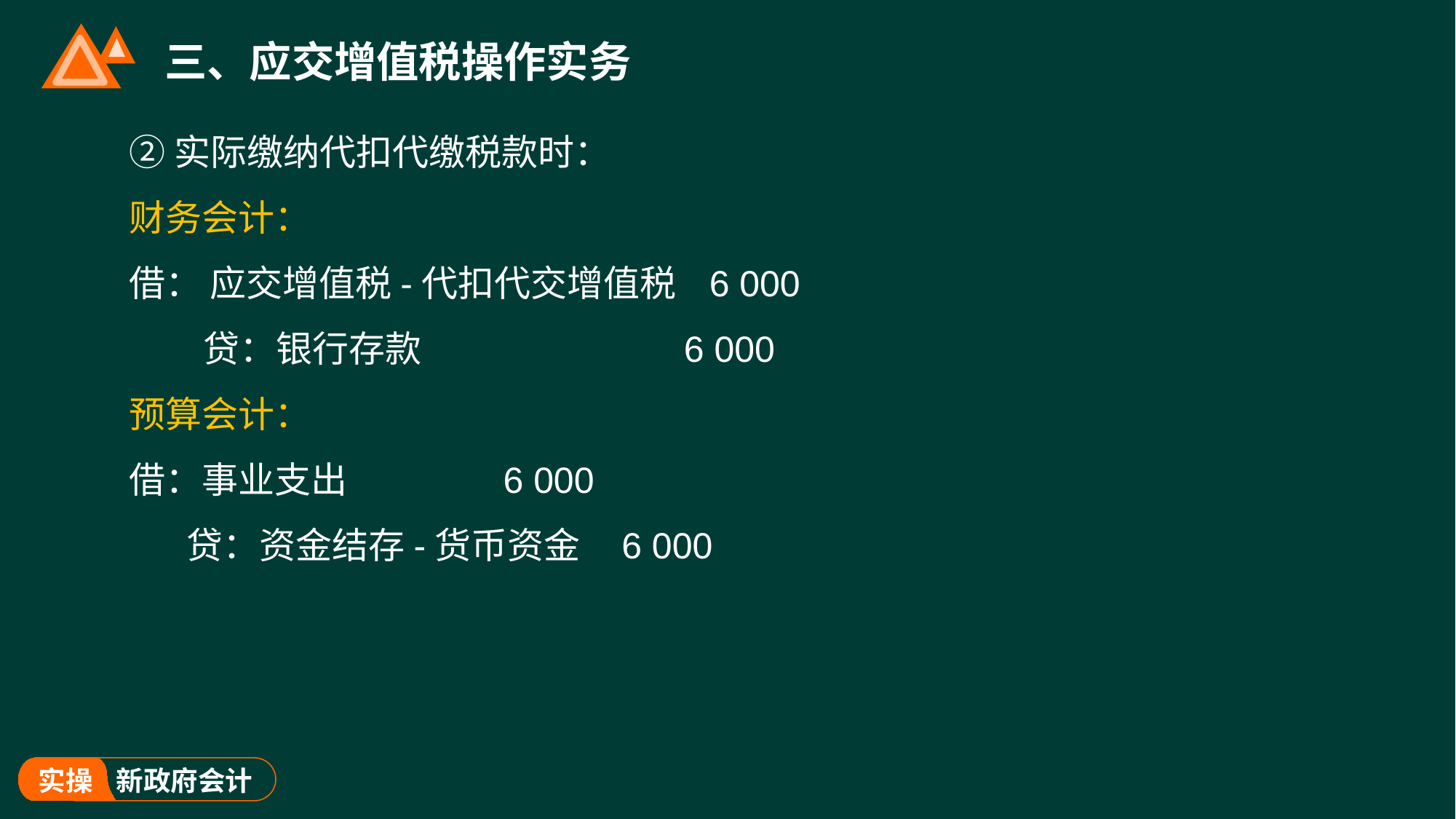

# 三、应交增值税操作实务
②实际缴纳代扣代缴税款时：
财务会计：
借： 应交增值税-代扣代交增值税   6 000
        贷：银行存款                               6 000
预算会计：
借：事业支出                  6 000
      贷：资金结存-货币资金    6 000